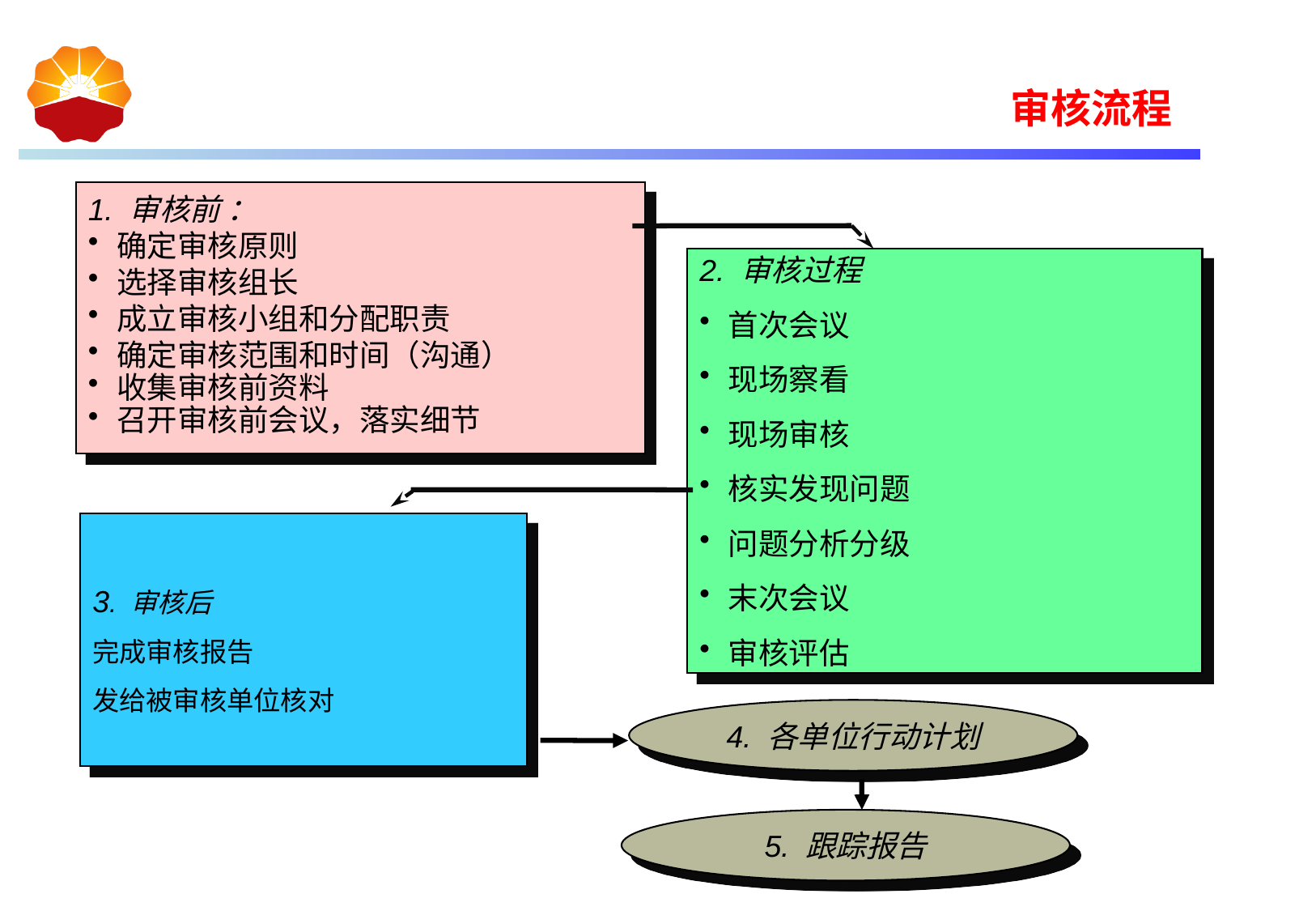

审核流程
1. 审核前 ：
确定审核原则
选择审核组长
成立审核小组和分配职责
确定审核范围和时间（沟通）
收集审核前资料
召开审核前会议，落实细节

2. 审核过程
首次会议
现场察看
现场审核
核实发现问题
问题分析分级
末次会议
审核评估

3. 审核后
完成审核报告
发给被审核单位核对
4. 各单位行动计划

5. 跟踪报告